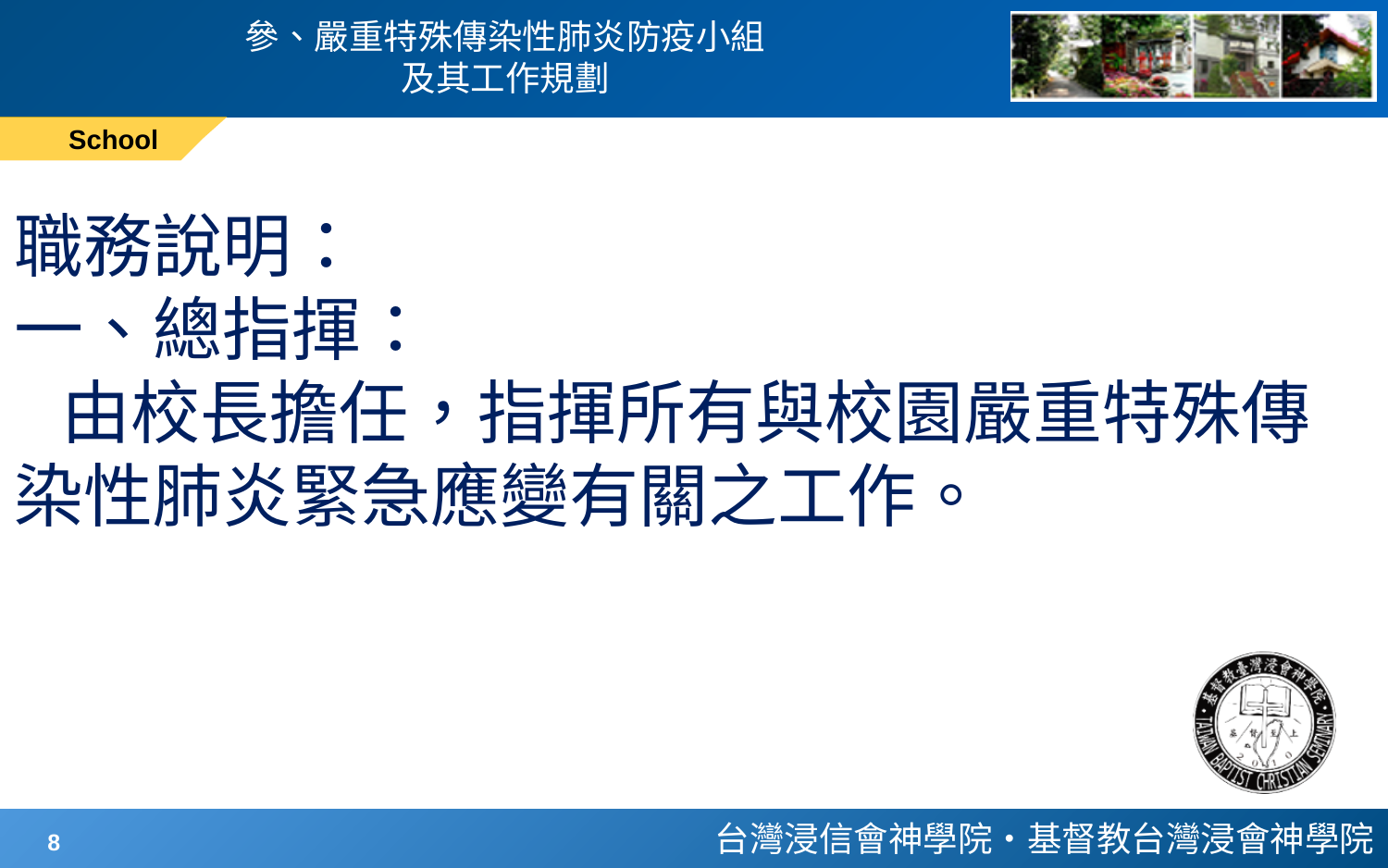

# 參、嚴重特殊傳染性肺炎防疫小組 及其工作規劃
School
職務說明：
一、總指揮：
  由校長擔任，指揮所有與校園嚴重特殊傳染性肺炎緊急應變有關之工作。